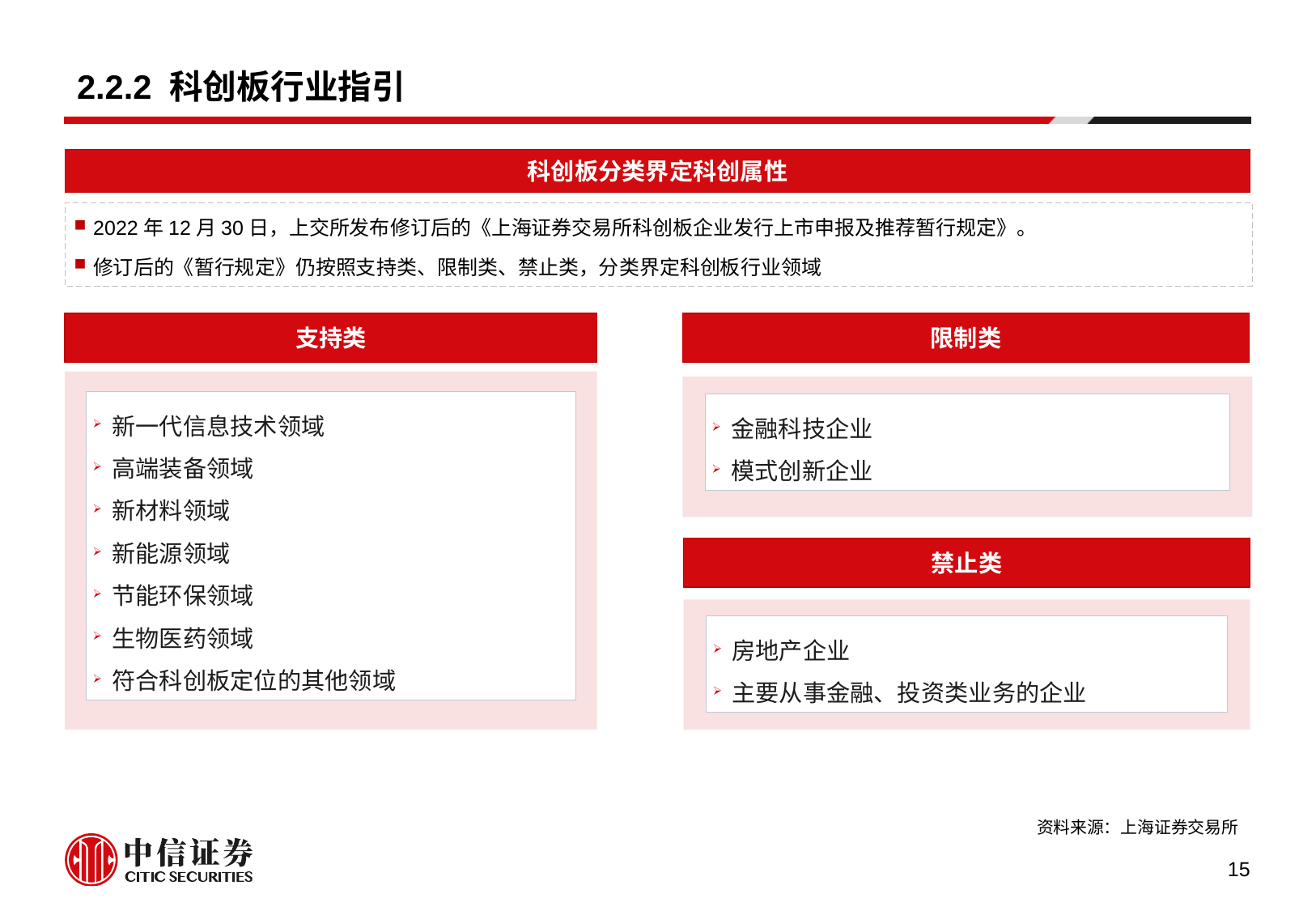

# 2.2.2 科创板行业指引
科创板分类界定科创属性
2022年12月30日，上交所发布修订后的《上海证券交易所科创板企业发行上市申报及推荐暂行规定》。
修订后的《暂行规定》仍按照支持类、限制类、禁止类，分类界定科创板行业领域
限制类
支持类

新一代信息技术领域
高端装备领域
新材料领域
新能源领域
节能环保领域
生物医药领域
符合科创板定位的其他领域

金融科技企业
模式创新企业
禁止类

房地产企业
主要从事金融、投资类业务的企业
资料来源：上海证券交易所